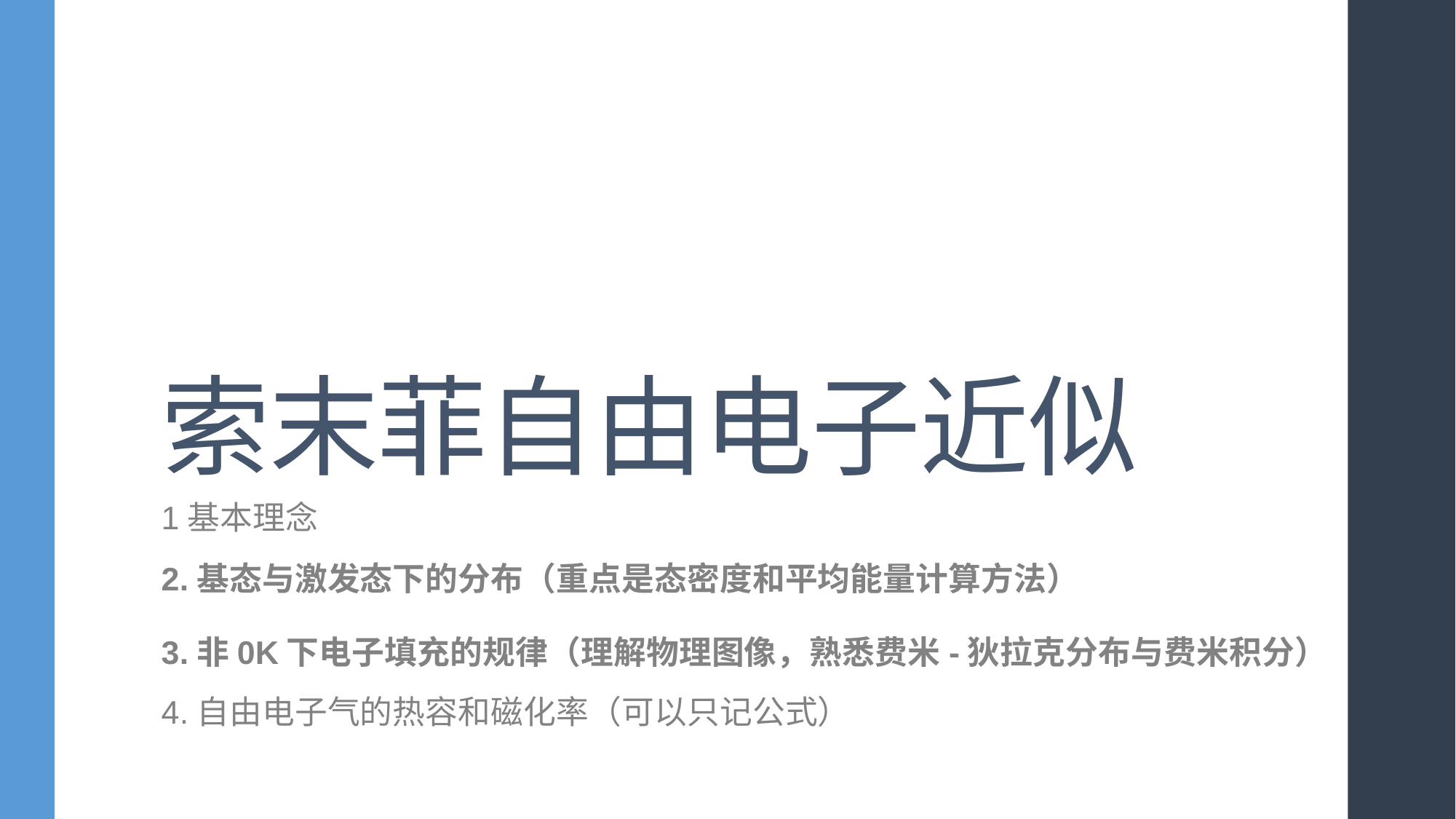

# 索末菲自由电子近似
1基本理念
2.基态与激发态下的分布（重点是态密度和平均能量计算方法）
3.非0K下电子填充的规律（理解物理图像，熟悉费米-狄拉克分布与费米积分）
4.自由电子气的热容和磁化率（可以只记公式）
4